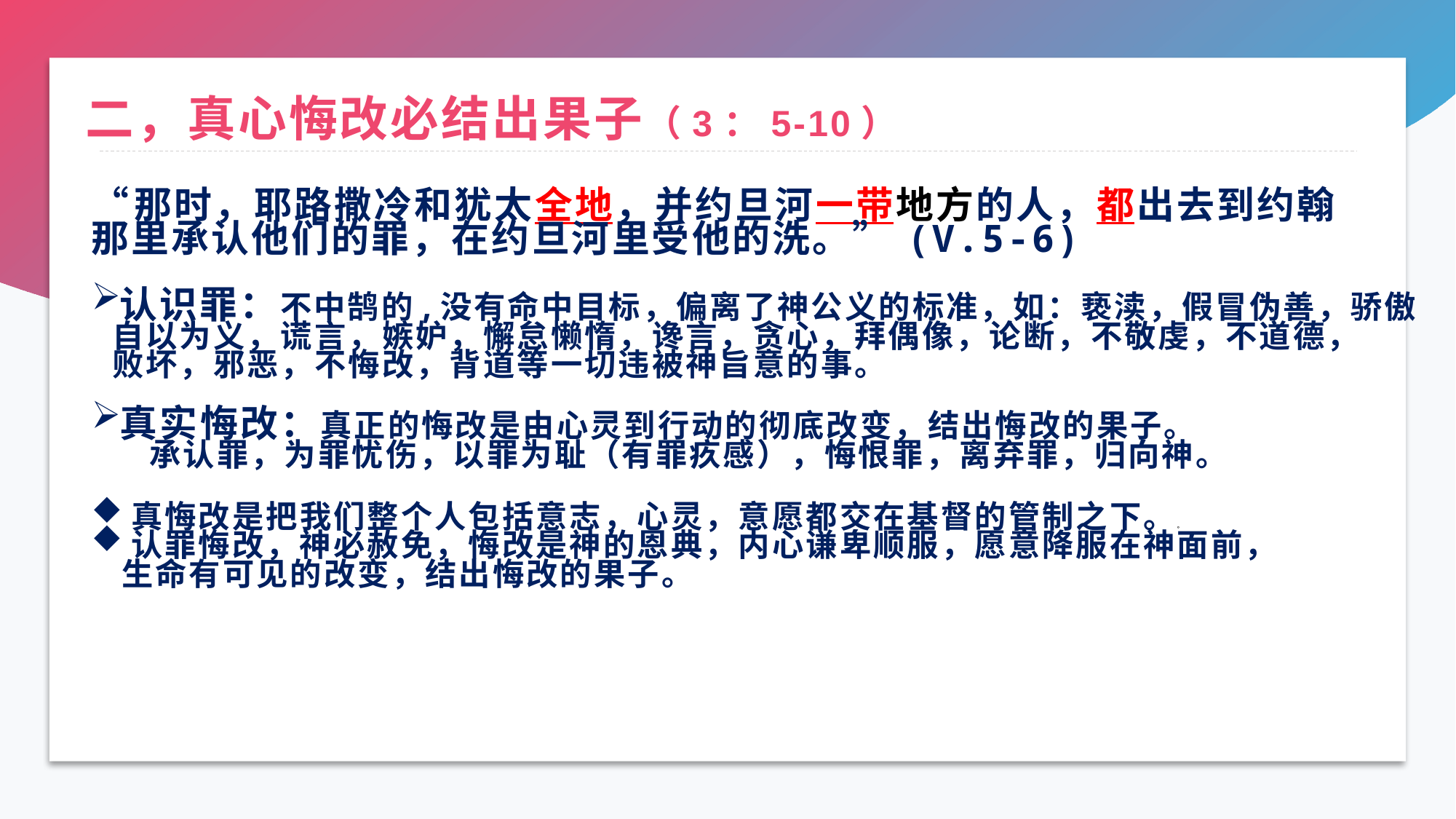

# 二，真心悔改必结出果子（3：5-10）

“那时，耶路撒冷和犹太全地，并约旦河一带地方的人，都出去到约翰
那里承认他们的罪，在约旦河里受他的洗。” (V.5-6)

认识罪：不中鹄的,没有命中目标，偏离了神公义的标准，如：亵渎，假冒伪善，骄傲
  自以为义，谎言，嫉妒，懈怠懒惰，谗言，贪心，拜偶像，论断，不敬虔，不道德，
  败坏，邪恶，不悔改，背道等一切违被神旨意的事。

真实悔改：真正的悔改是由心灵到行动的彻底改变，结出悔改的果子。
      承认罪，为罪忧伤，以罪为耻（有罪疚感），悔恨罪，离弃罪，归向神。

 真悔改是把我们整个人包括意志，心灵，意愿都交在基督的管制之下。。
 认罪悔改，神必赦免，悔改是神的恩典，内心谦卑顺服，愿意降服在神面前，
   生命有可见的改变，结出悔改的果子。